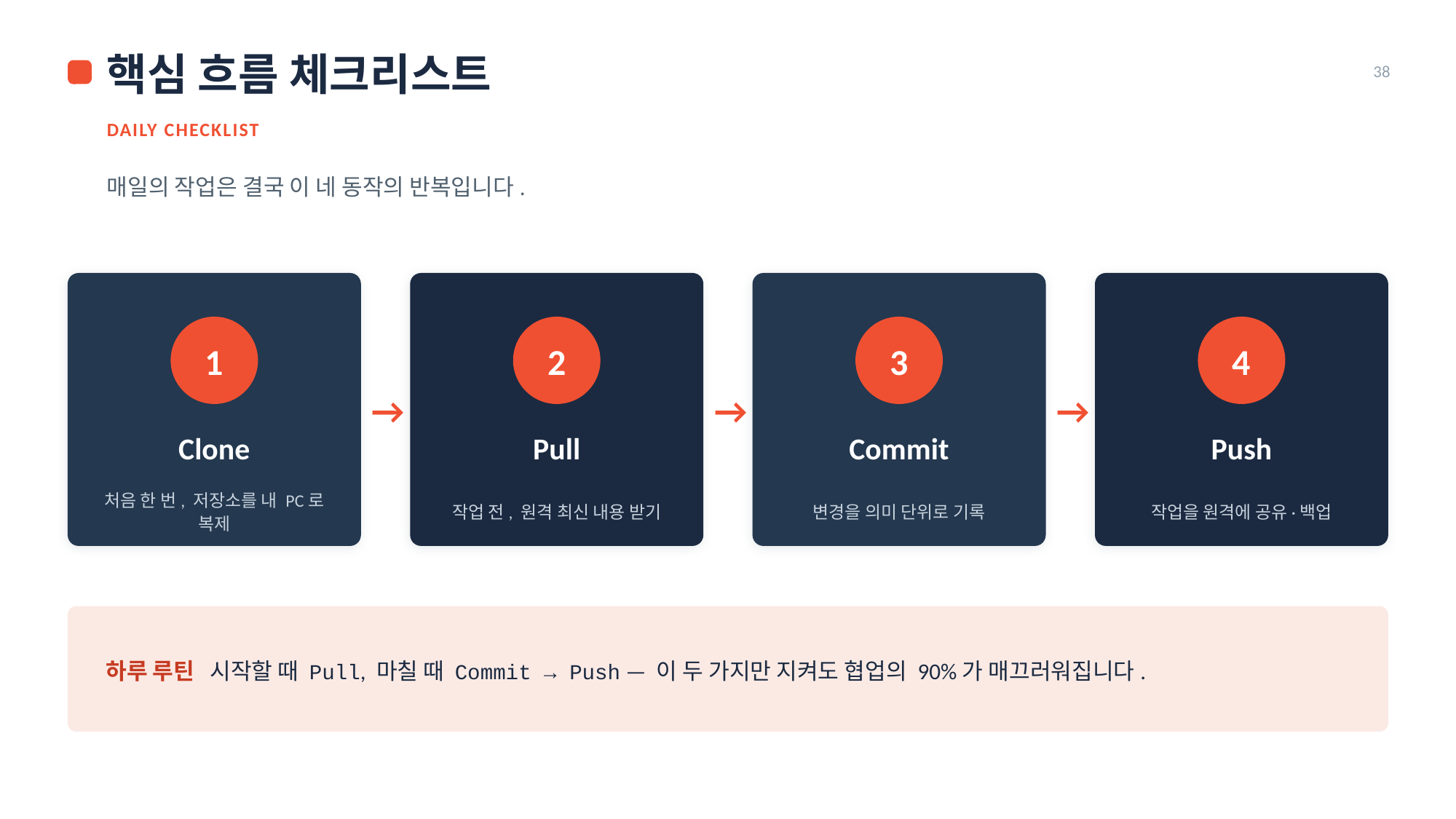

핵심 흐름 체크리스트
38

DAILY CHECKLIST
매일의 작업은 결국 이 네 동작의 반복입니다.

1

2

3

4
→
→
→
Clone
Pull
Commit
Push
처음 한 번, 저장소를 내 PC로 복제
작업 전, 원격 최신 내용 받기
변경을 의미 단위로 기록
작업을 원격에 공유·백업

하루 루틴   시작할 때 Pull, 마칠 때 Commit → Push — 이 두 가지만 지켜도 협업의 90%가 매끄러워집니다.